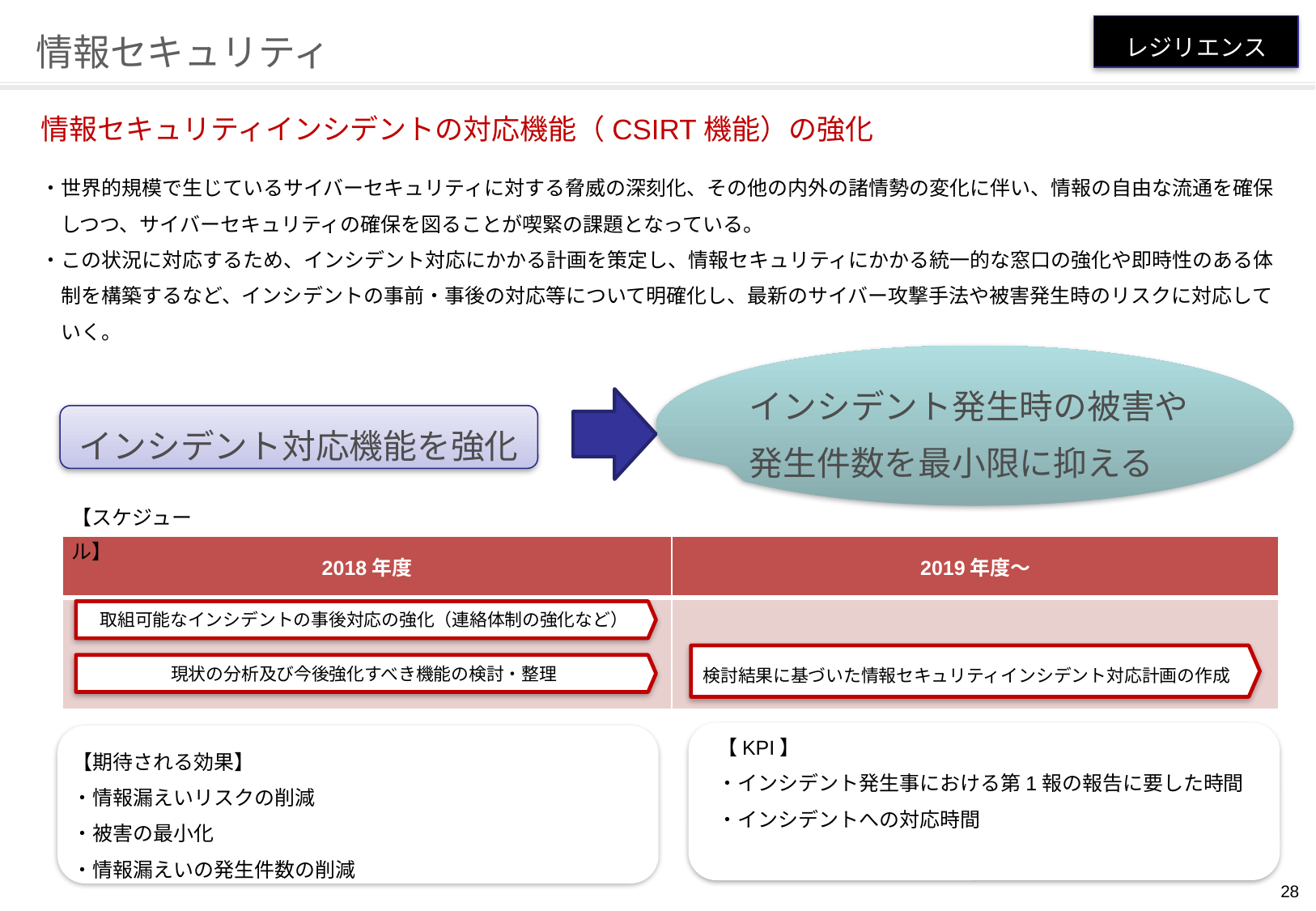

レジリエンス
# 情報セキュリティ
情報セキュリティインシデントの対応機能（CSIRT機能）の強化
・世界的規模で生じているサイバーセキュリティに対する脅威の深刻化、その他の内外の諸情勢の変化に伴い、情報の自由な流通を確保
　しつつ、サイバーセキュリティの確保を図ることが喫緊の課題となっている。
・この状況に対応するため、インシデント対応にかかる計画を策定し、情報セキュリティにかかる統一的な窓口の強化や即時性のある体
　制を構築するなど、インシデントの事前・事後の対応等について明確化し、最新のサイバー攻撃手法や被害発生時のリスクに対応して
　いく。

インシデント発生時の被害や発生件数を最小限に抑える

インシデント対応機能を強化
【スケジュール】
| 2018年度 | 2019年度～ |
| --- | --- |
|  |  |

28
取組可能なインシデントの事後対応の強化（連絡体制の強化など）
検討結果に基づいた情報セキュリティインシデント対応計画の作成
現状の分析及び今後強化すべき機能の検討・整理
【KPI】
・インシデント発生事における第1報の報告に要した時間
・インシデントへの対応時間

【期待される効果】
・情報漏えいリスクの削減
・被害の最小化
・情報漏えいの発生件数の削減
28